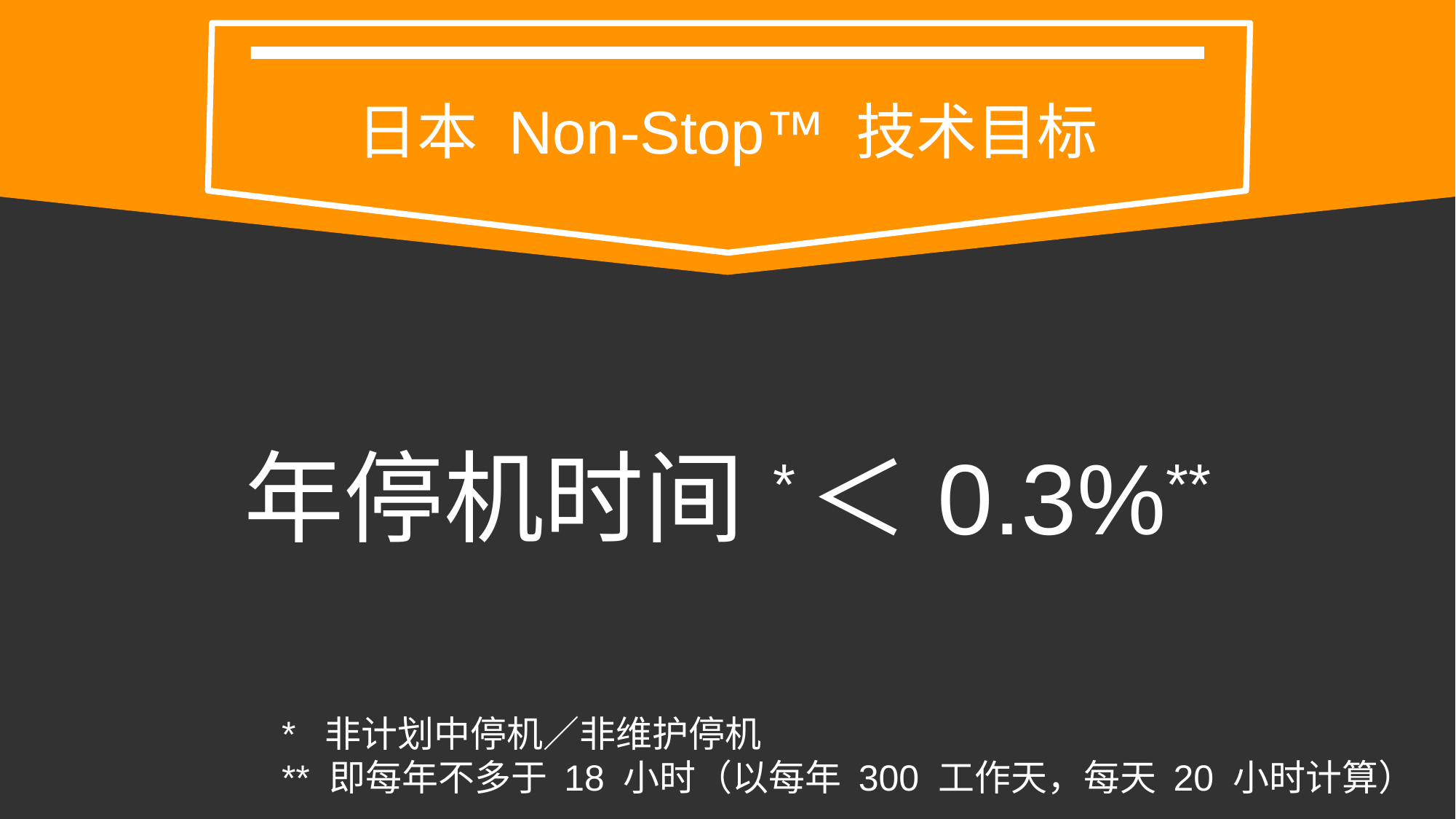

# 日本 Non-Stop™ 技术目标
年停机时间*＜0.3%**
*  非计划中停机／非维护停机
** 即每年不多于 18 小时（以每年 300 工作天，每天 20 小时计算）